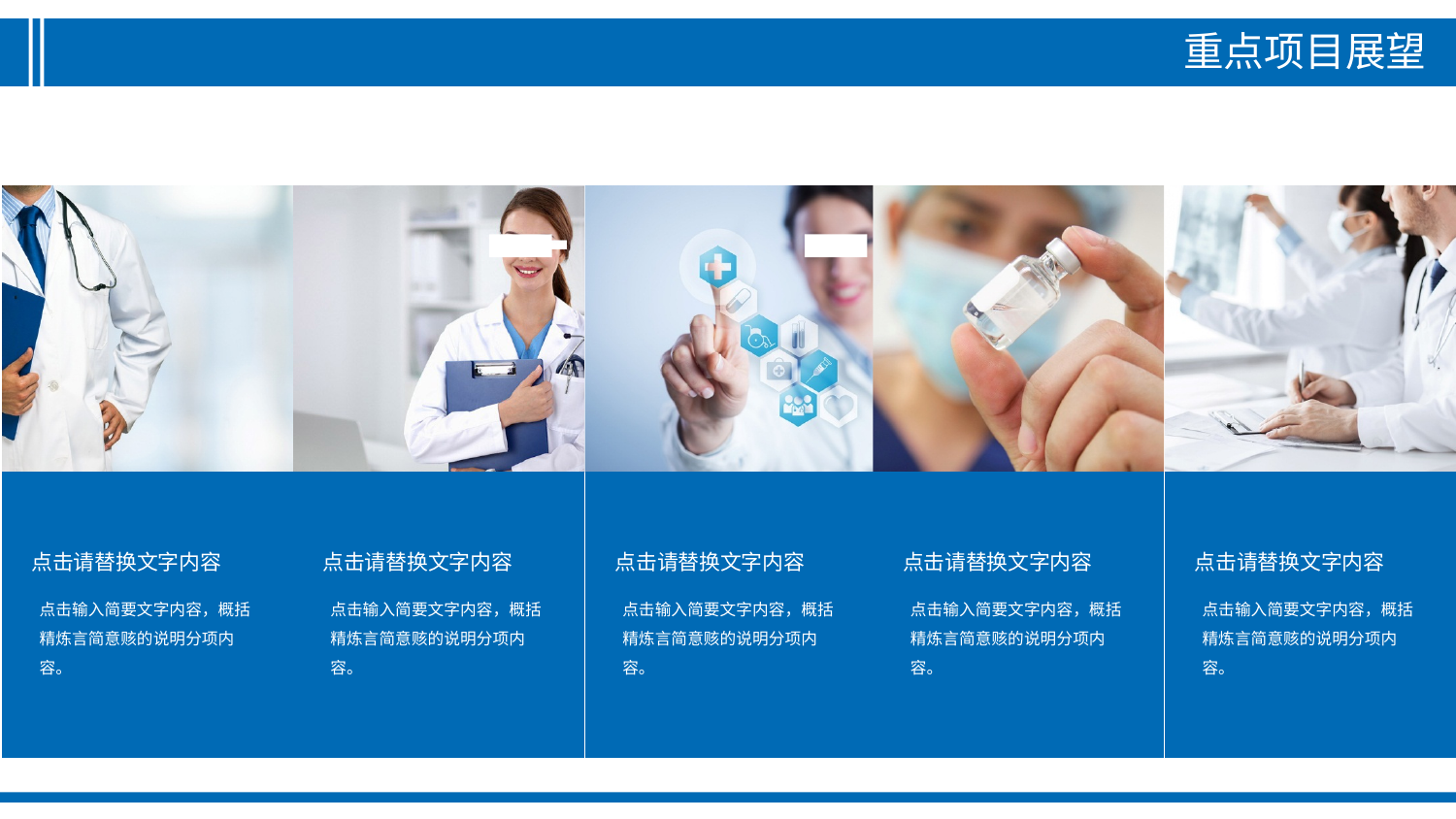

重点项目展望

点击请替换文字内容
点击输入简要文字内容，概括精炼言简意赅的说明分项内容。

点击请替换文字内容
点击输入简要文字内容，概括精炼言简意赅的说明分项内容。

点击请替换文字内容
点击输入简要文字内容，概括精炼言简意赅的说明分项内容。

点击请替换文字内容
点击输入简要文字内容，概括精炼言简意赅的说明分项内容。

点击请替换文字内容
点击输入简要文字内容，概括精炼言简意赅的说明分项内容。

Portfolio 4
请替换文字内容，点击添加相关标题文字，修改文字内容，也可以直接复制你的内容到此。请替换文字内容，点击添加相关标题文字，修改文字内容，也可以直接复制你的内容到此。
18